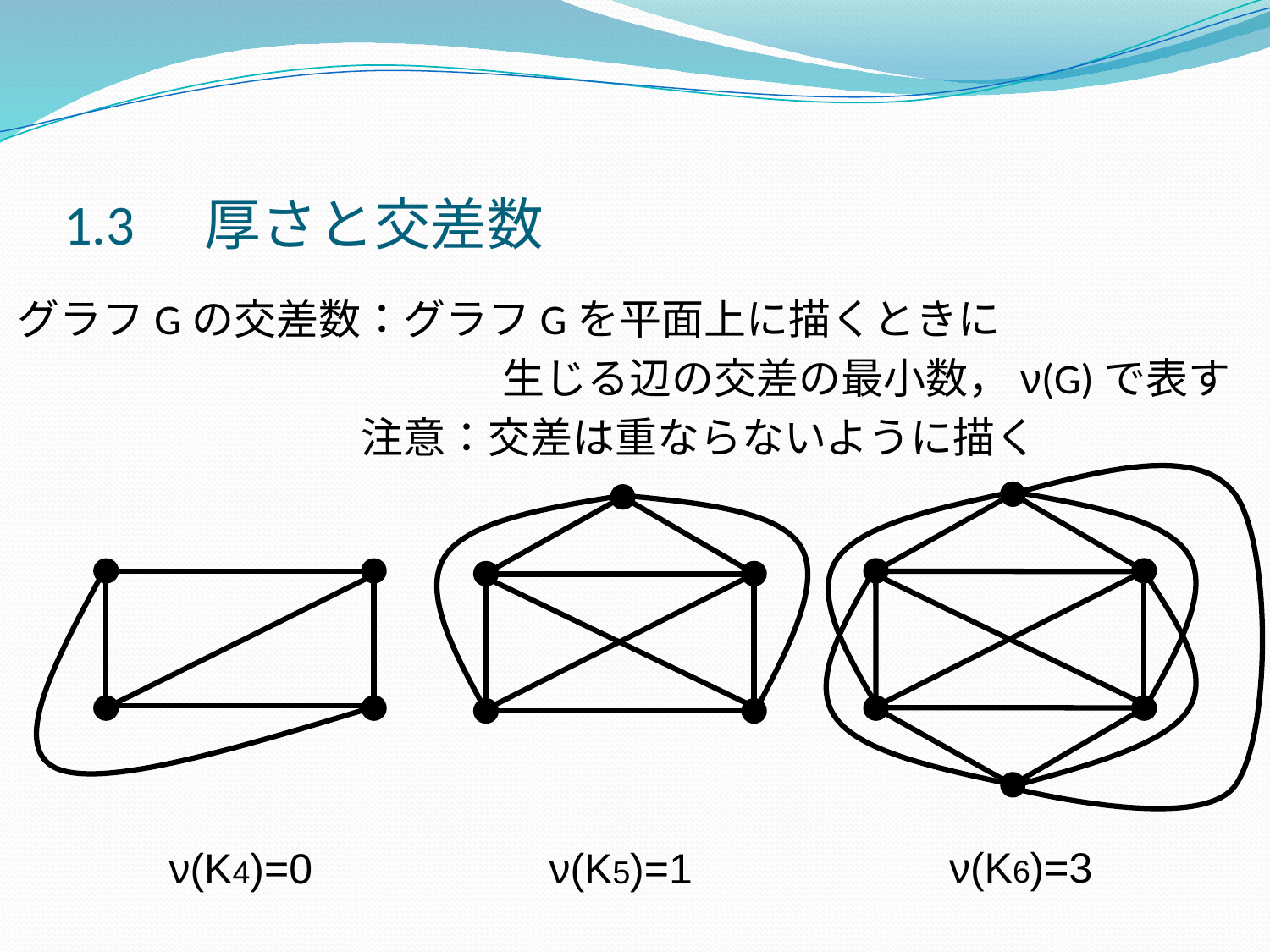

# 1.3　厚さと交差数

グラフGの交差数：グラフGを平面上に描くときに
　　　　　　　　　　　  生じる辺の交差の最小数，ν(G)で表す
                                   注意：交差は重ならないように描く

ν(K6)=3
ν(K4)=0
ν(K5)=1